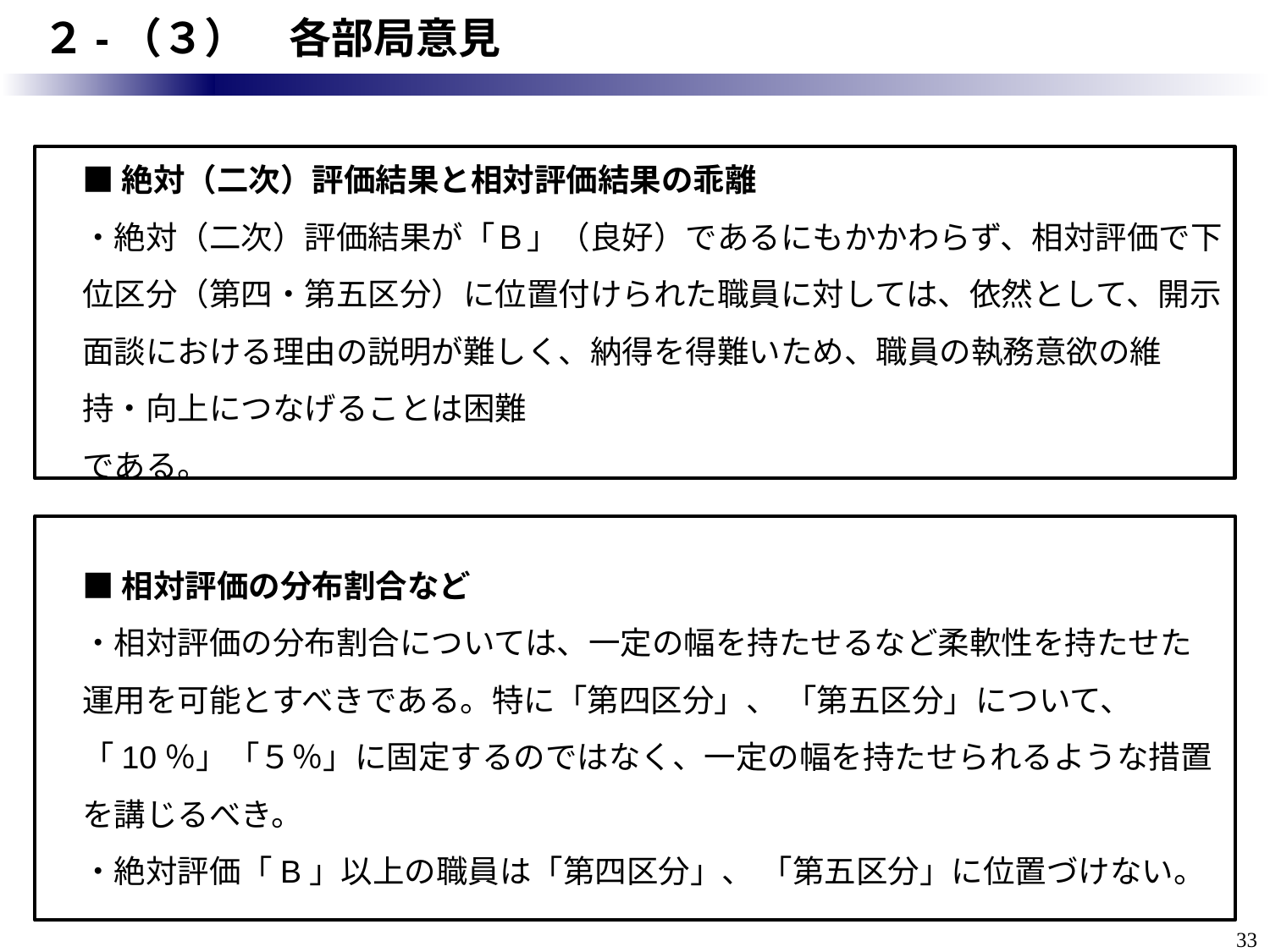

# ２-（３）　各部局意見
■絶対（二次）評価結果と相対評価結果の乖離
・絶対（二次）評価結果が「Ｂ」（良好）であるにもかかわらず、相対評価で下位区分（第四・第五区分）に位置付けられた職員に対しては、依然として、開示面談における理由の説明が難しく、納得を得難いため、職員の執務意欲の維持・向上につなげることは困難
である。
■相対評価の分布割合など
・相対評価の分布割合については、一定の幅を持たせるなど柔軟性を持たせた運用を可能とすべきである。特に「第四区分」、 「第五区分」について、 「10％」「５％」に固定するのではなく、一定の幅を持たせられるような措置を講じるべき。
・絶対評価「B」以上の職員は「第四区分」、 「第五区分」に位置づけない。
33